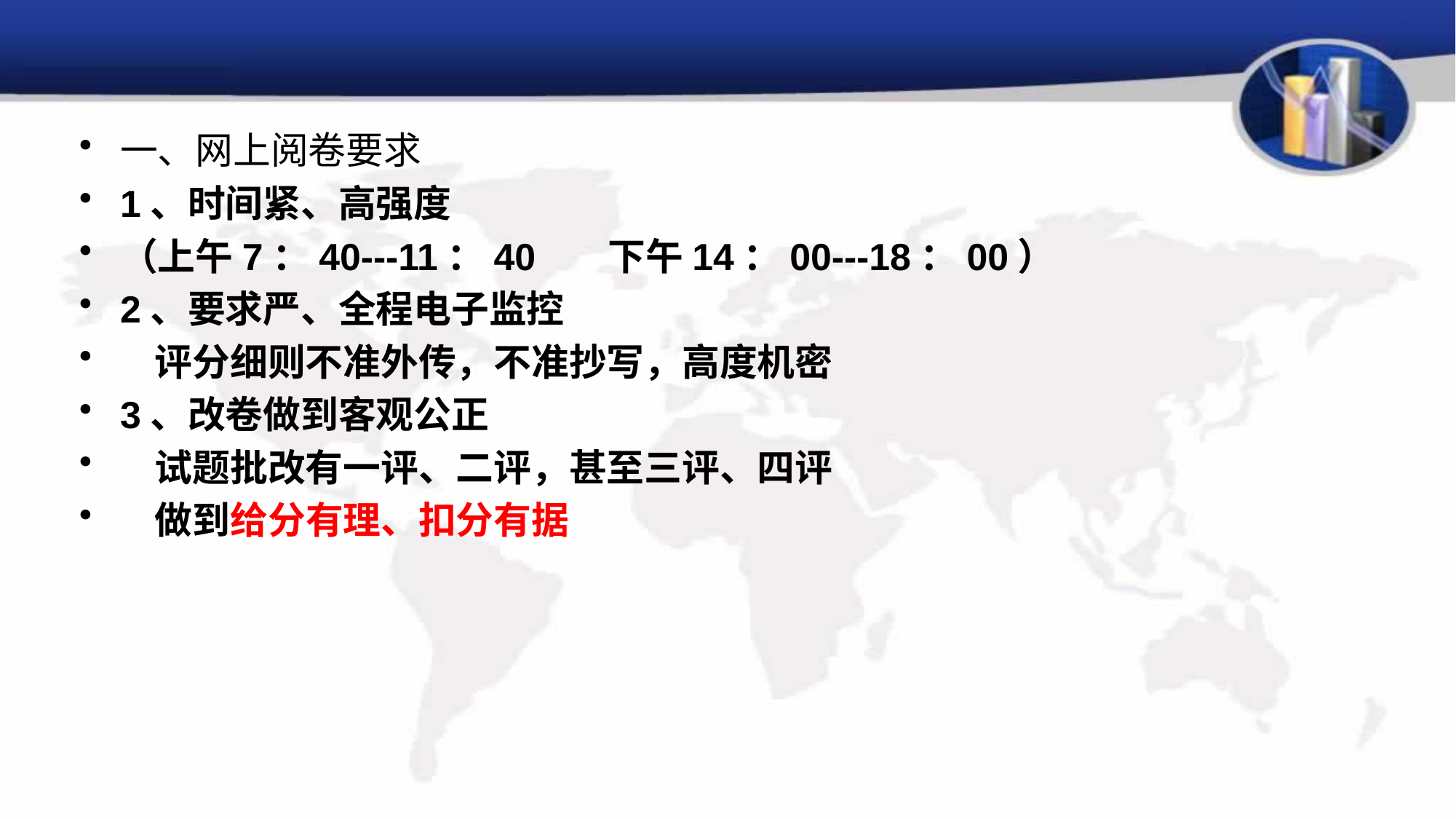

一、网上阅卷要求
1、时间紧、高强度
（上午7：40---11：40      下午14：00---18：00）
2、要求严、全程电子监控
   评分细则不准外传，不准抄写，高度机密
3、改卷做到客观公正
   试题批改有一评、二评，甚至三评、四评
   做到给分有理、扣分有据